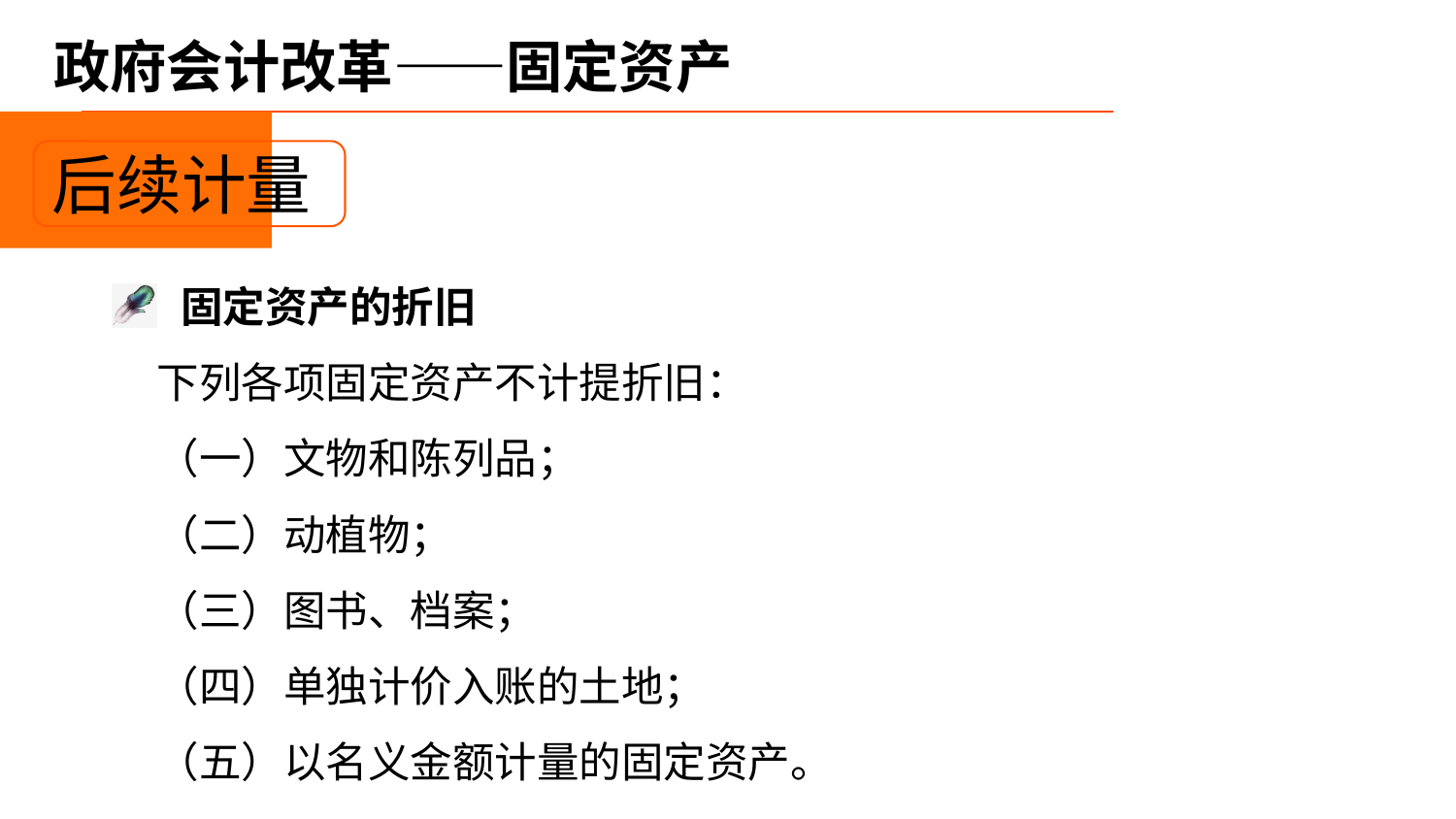

# 政府会计改革——固定资产

后续计量
固定资产的折旧
下列各项固定资产不计提折旧：
（一）文物和陈列品；
（二）动植物；
（三）图书、档案；
（四）单独计价入账的土地；
（五）以名义金额计量的固定资产。

例：4